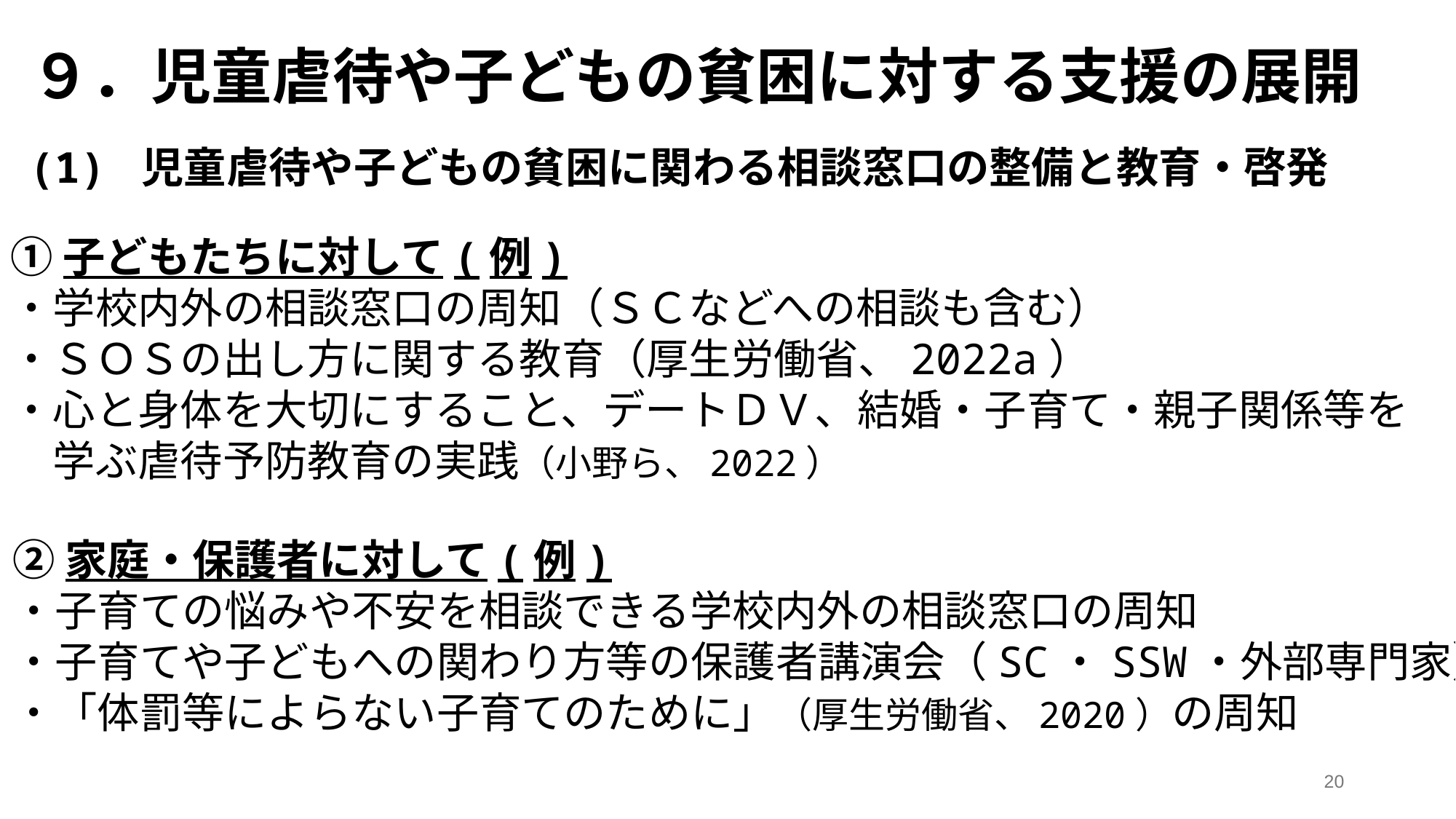

# ９．児童虐待や子どもの貧困に対する支援の展開
(1) 児童虐待や子どもの貧困に関わる相談窓口の整備と教育・啓発
①子どもたちに対して(例)
・学校内外の相談窓口の周知（ＳＣなどへの相談も含む）
・ＳＯＳの出し方に関する教育（厚生労働省、2022a）
・心と身体を大切にすること、デートＤＶ、結婚・子育て・親子関係等を
　学ぶ虐待予防教育の実践（小野ら、2022）
②家庭・保護者に対して(例)
・子育ての悩みや不安を相談できる学校内外の相談窓口の周知
・子育てや子どもへの関わり方等の保護者講演会（SC・SSW・外部専門家）
・「体罰等によらない子育てのために」（厚生労働省、2020）の周知
20